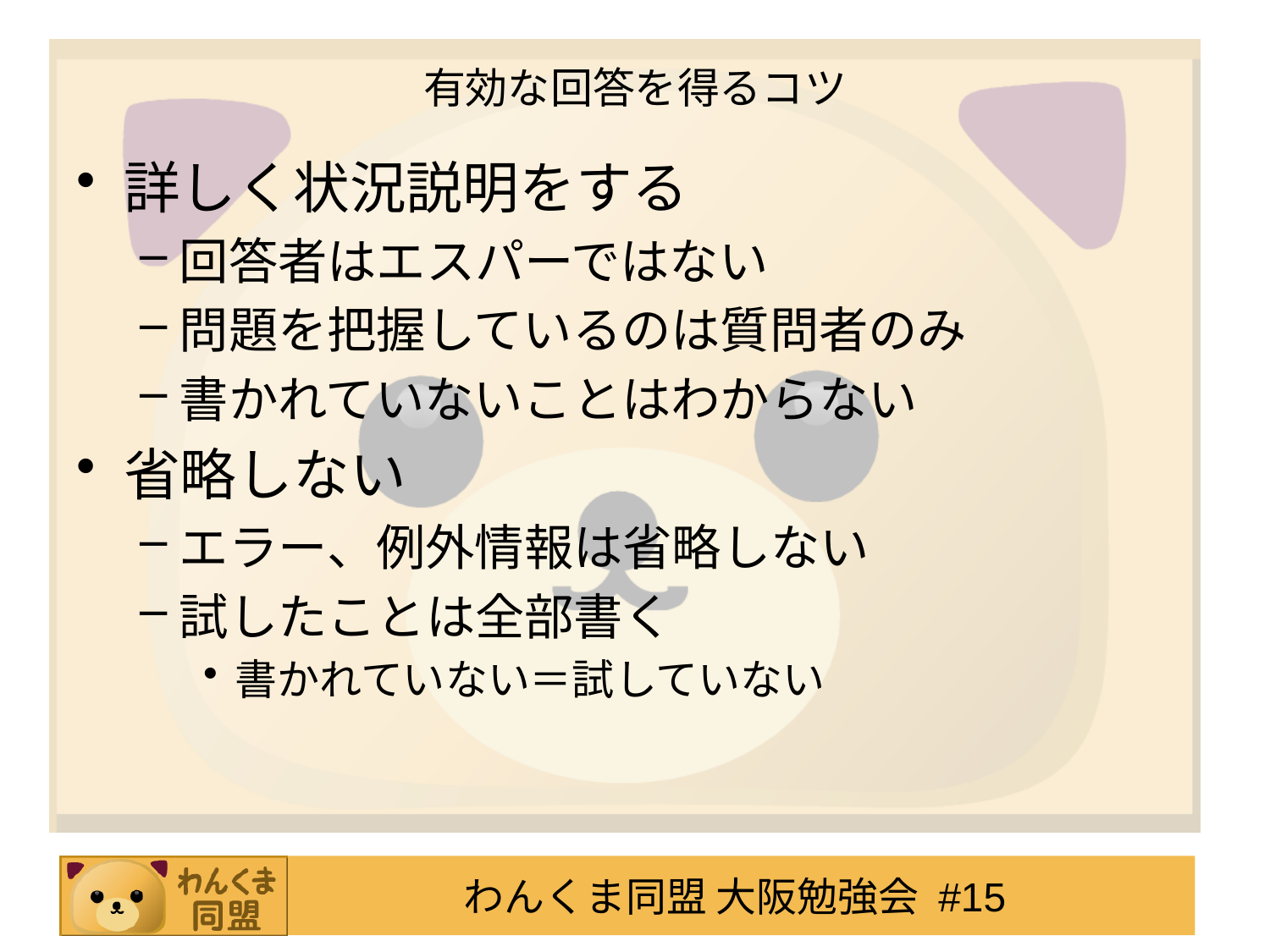

# 有効な回答を得るコツ
詳しく状況説明をする
回答者はエスパーではない
問題を把握しているのは質問者のみ
書かれていないことはわからない
省略しない
エラー、例外情報は省略しない
試したことは全部書く
書かれていない＝試していない